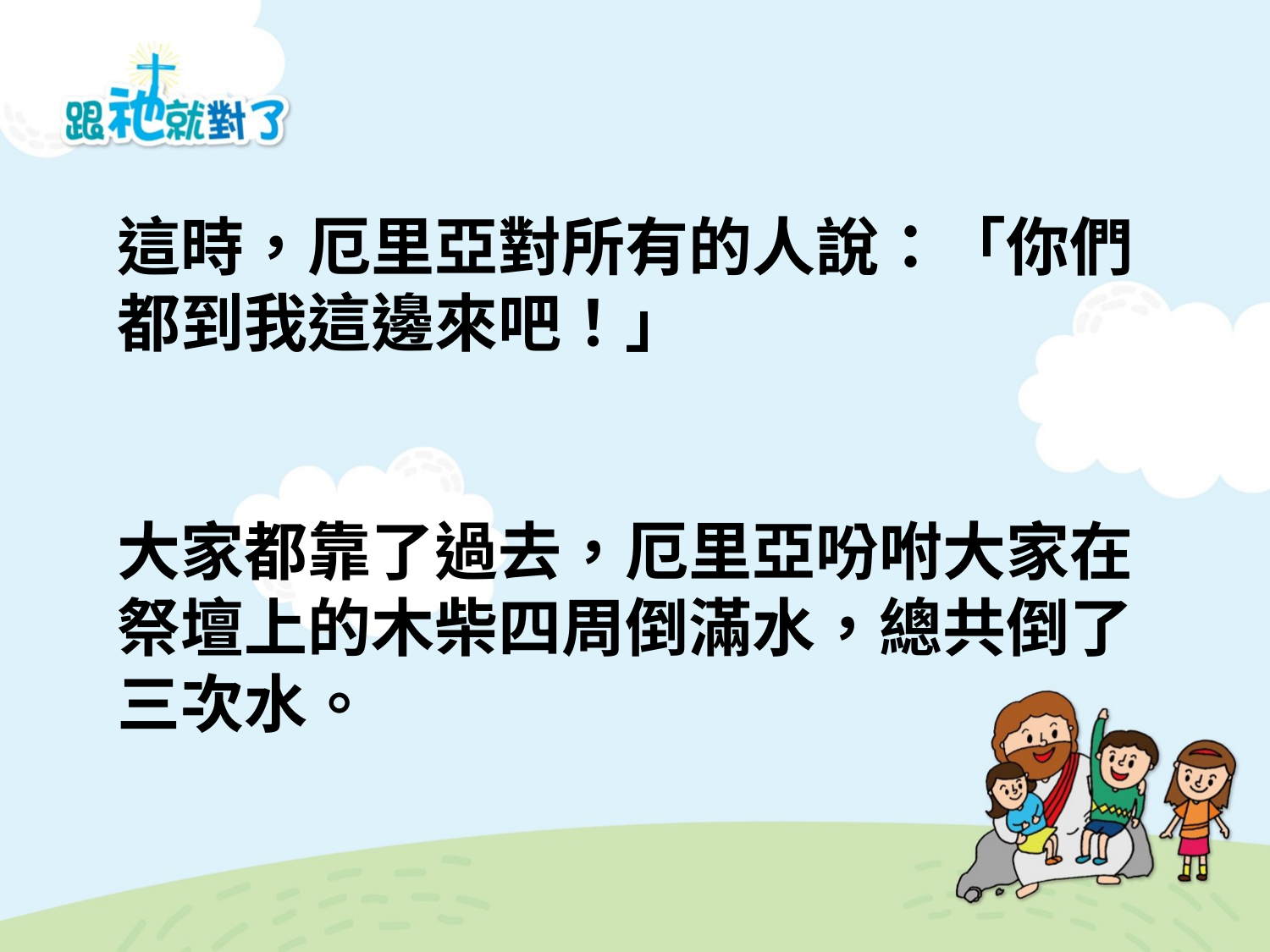

這時，厄里亞對所有的人說：「你們都到我這邊來吧！」

大家都靠了過去，厄里亞吩咐大家在祭壇上的木柴四周倒滿水，總共倒了三次水。